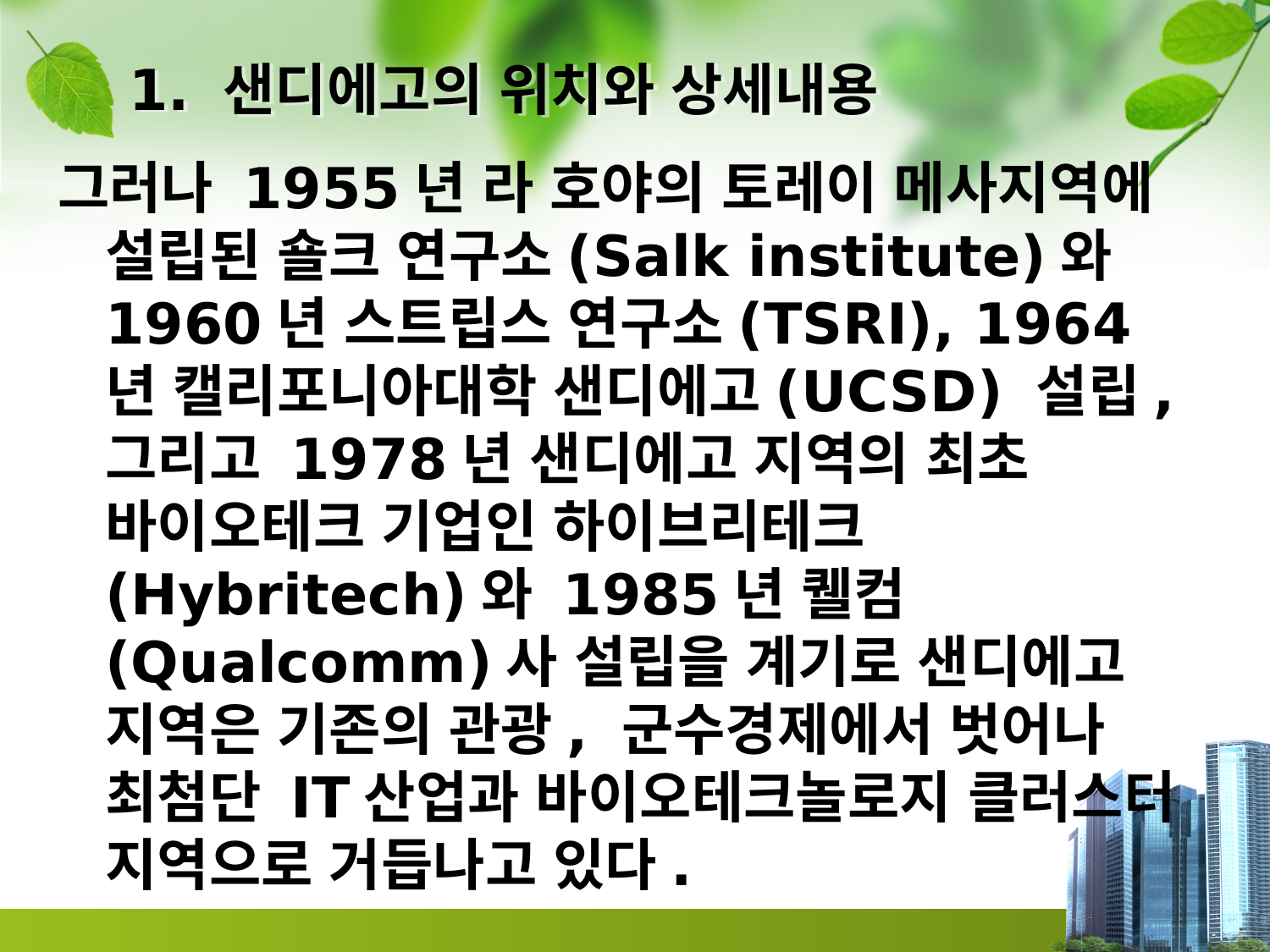

# 1. 샌디에고의 위치와 상세내용
그러나 1955년 라 호야의 토레이 메사지역에 설립된 숄크 연구소(Salk institute)와 1960년 스트립스 연구소(TSRI), 1964년 캘리포니아대학 샌디에고(UCSD) 설립, 그리고 1978년 샌디에고 지역의 최초 바이오테크 기업인 하이브리테크(Hybritech)와 1985년 퀠컴(Qualcomm)사 설립을 계기로 샌디에고 지역은 기존의 관광, 군수경제에서 벗어나 최첨단 IT산업과 바이오테크놀로지 클러스터 지역으로 거듭나고 있다.